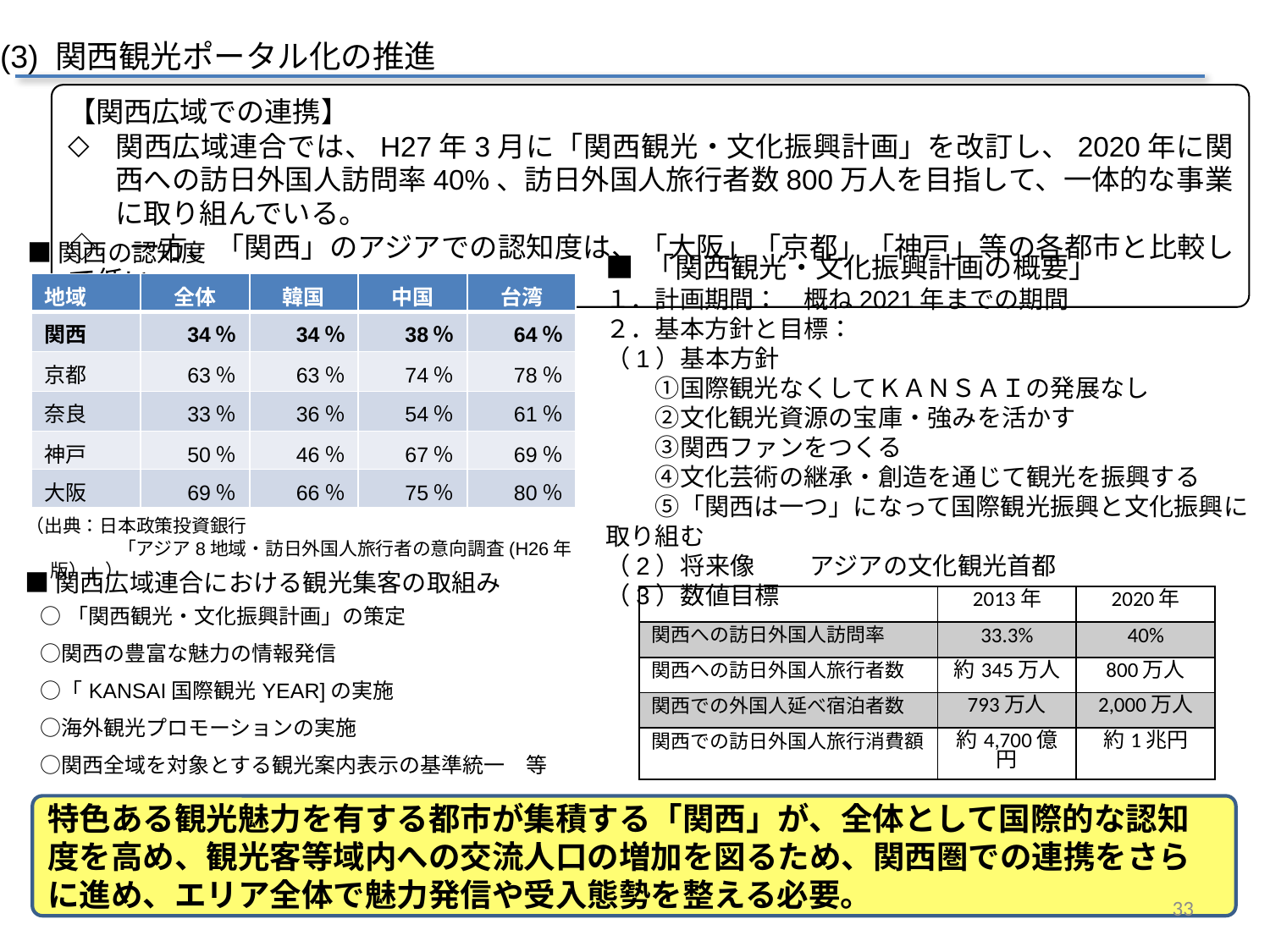

(3) 関西観光ポータル化の推進
【関西広域での連携】
関西広域連合では、H27年3月に「関西観光・文化振興計画」を改訂し、2020年に関西への訪日外国人訪問率40%、訪日外国人旅行者数800万人を目指して、一体的な事業に取り組んでいる。
◇　一方、「関西」のアジアでの認知度は、「大阪」「京都」「神戸」等の各都市と比較して低い。
■関西の認知度
■ 「関西観光・文化振興計画の概要」
１．計画期間：　概ね2021年までの期間
２．基本方針と目標：
（1）基本方針
　　①国際観光なくしてＫＡＮＳＡＩの発展なし
　　②文化観光資源の宝庫・強みを活かす
　　③関西ファンをつくる
　　④文化芸術の継承・創造を通じて観光を振興する
　　⑤「関西は一つ」になって国際観光振興と文化振興に取り組む
（2）将来像　　 アジアの文化観光首都
（3）数値目標
| 地域 | 全体 | 韓国 | 中国 | 台湾 |
| --- | --- | --- | --- | --- |
| 関西 | 34％ | 34％ | 38％ | 64％ |
| 京都 | 63％ | 63％ | 74％ | 78％ |
| 奈良 | 33％ | 36％ | 54％ | 61％ |
| 神戸 | 50％ | 46％ | 67％ | 69％ |
| 大阪 | 69％ | 66％ | 75％ | 80％ |
（出典：日本政策投資銀行
　　　　　「アジア8地域・訪日外国人旅行者の意向調査(H26年版）」）
■関西広域連合における観光集客の取組み
|  | 2013年 | 2020年 |
| --- | --- | --- |
| 関西への訪日外国人訪問率 | 33.3% | 40% |
| 関西への訪日外国人旅行者数 | 約345万人 | 800万人 |
| 関西での外国人延べ宿泊者数 | 793万人 | 2,000万人 |
| 関西での訪日外国人旅行消費額 | 約4,700億円 | 約1兆円 |
| ○「関西観光・文化振興計画」の策定 ○関西の豊富な魅力の情報発信 ○「KANSAI国際観光YEAR]の実施 ○海外観光プロモーションの実施 ○関西全域を対象とする観光案内表示の基準統一　等 |
| --- |
特色ある観光魅力を有する都市が集積する「関西」が、全体として国際的な認知度を高め、観光客等域内への交流人口の増加を図るため、関西圏での連携をさらに進め、エリア全体で魅力発信や受入態勢を整える必要。
33